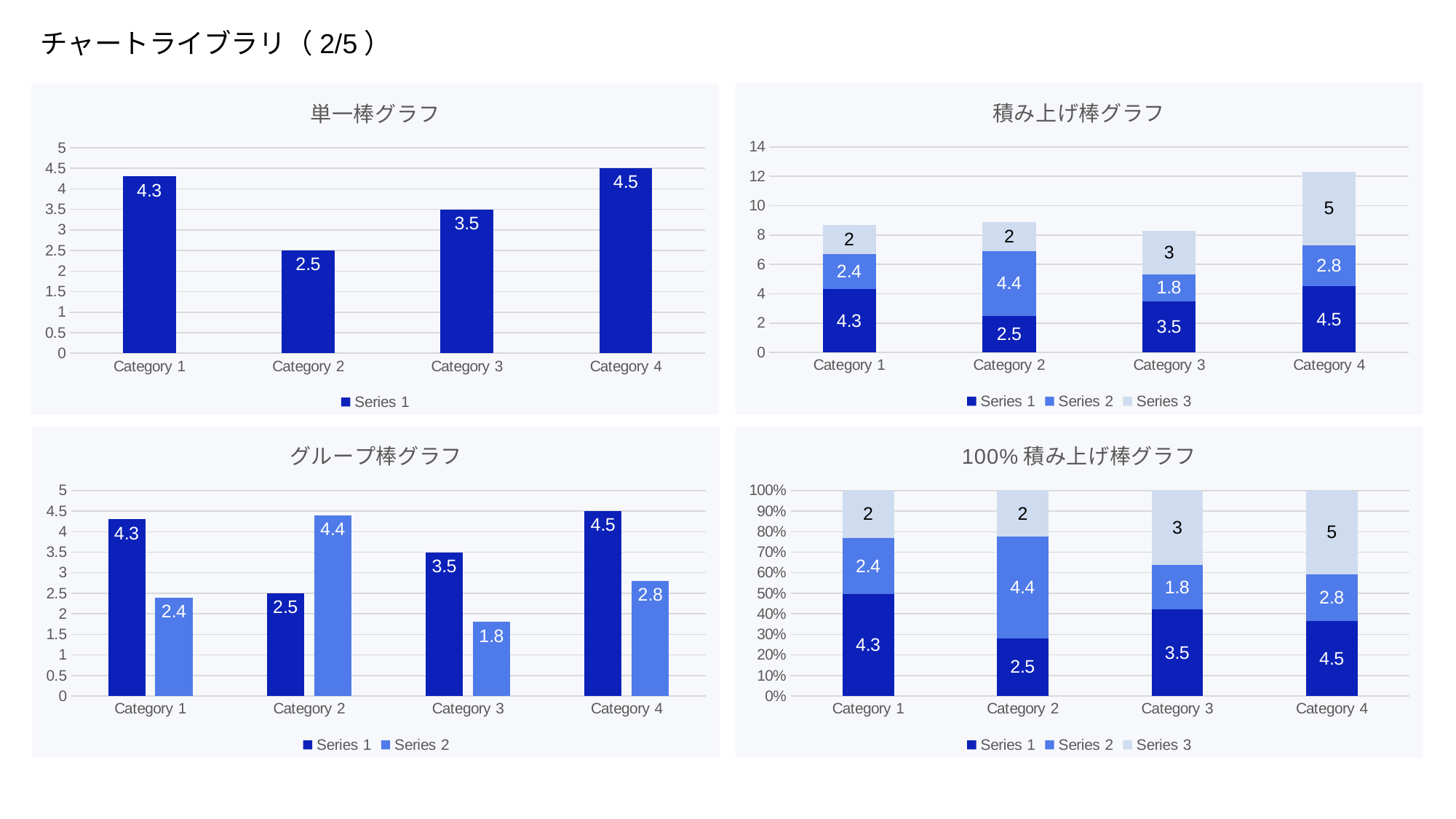

チャートライブラリ（2/5）

### Chart: 積み上げ棒グラフ

| Category | Series 1 | Series 2 | Series 3 |
|---|---|---|---|
| Category 1 | 4.3 | 2.4 | 2.0 |
| Category 2 | 2.5 | 4.4 | 2.0 |
| Category 3 | 3.5 | 1.8 | 3.0 |
| Category 4 | 4.5 | 2.8 | 5.0 |

### Chart: 単一棒グラフ

| Category | Series 1 |
|---|---|
| Category 1 | 4.3 |
| Category 2 | 2.5 |
| Category 3 | 3.5 |
| Category 4 | 4.5 |

### Chart: グループ棒グラフ

| Category | Series 1 | Series 2 |
|---|---|---|
| Category 1 | 4.3 | 2.4 |
| Category 2 | 2.5 | 4.4 |
| Category 3 | 3.5 | 1.8 |
| Category 4 | 4.5 | 2.8 |

### Chart: 100%積み上げ棒グラフ

| Category | Series 1 | Series 2 | Series 3 |
|---|---|---|---|
| Category 1 | 4.3 | 2.4 | 2.0 |
| Category 2 | 2.5 | 4.4 | 2.0 |
| Category 3 | 3.5 | 1.8 | 3.0 |
| Category 4 | 4.5 | 2.8 | 5.0 |